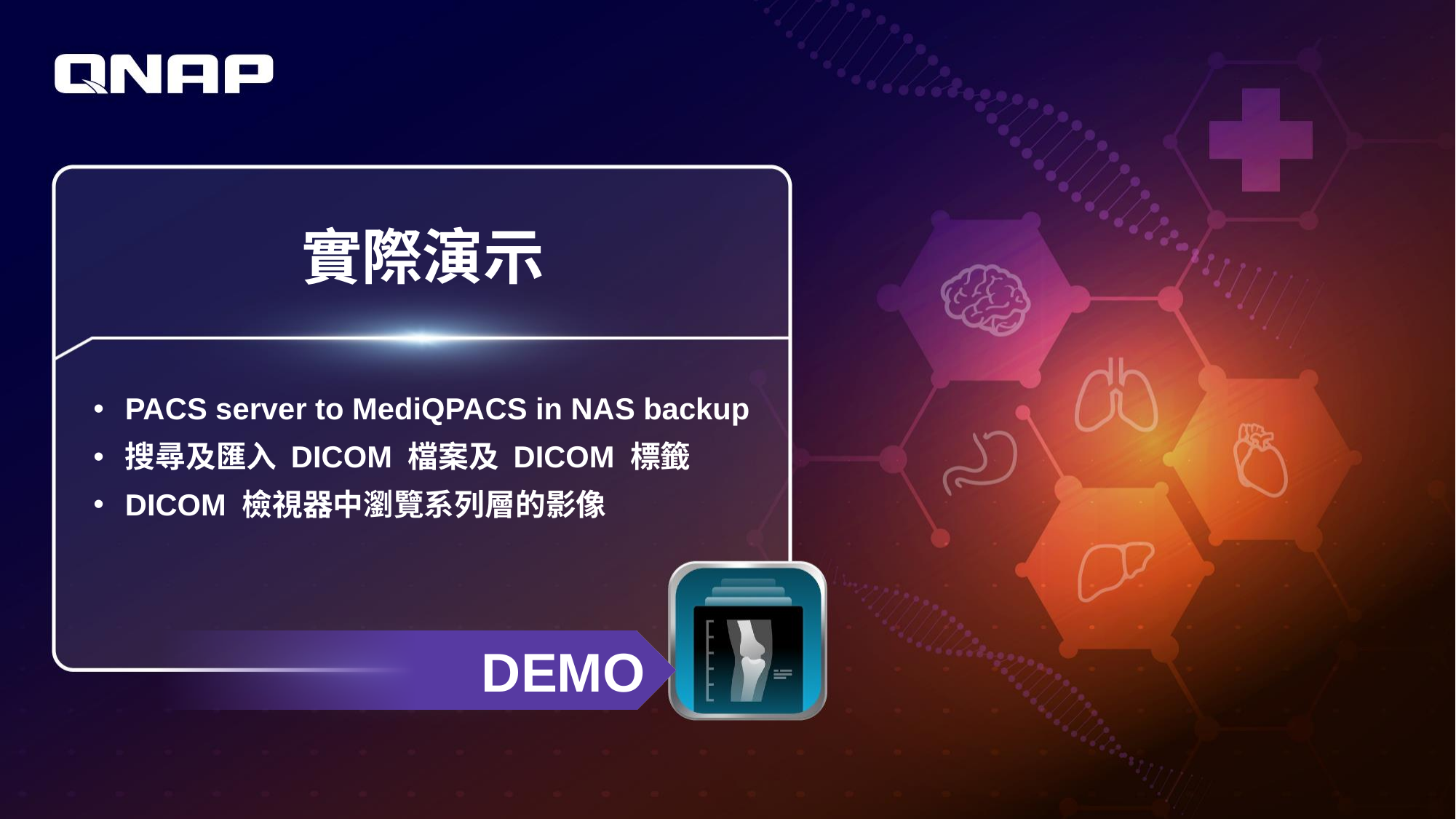

# 實際演示
PACS server to MediQPACS in NAS backup
搜尋及匯入 DICOM 檔案及 DICOM 標籤
DICOM 檢視器中瀏覽系列層的影像
DEMO